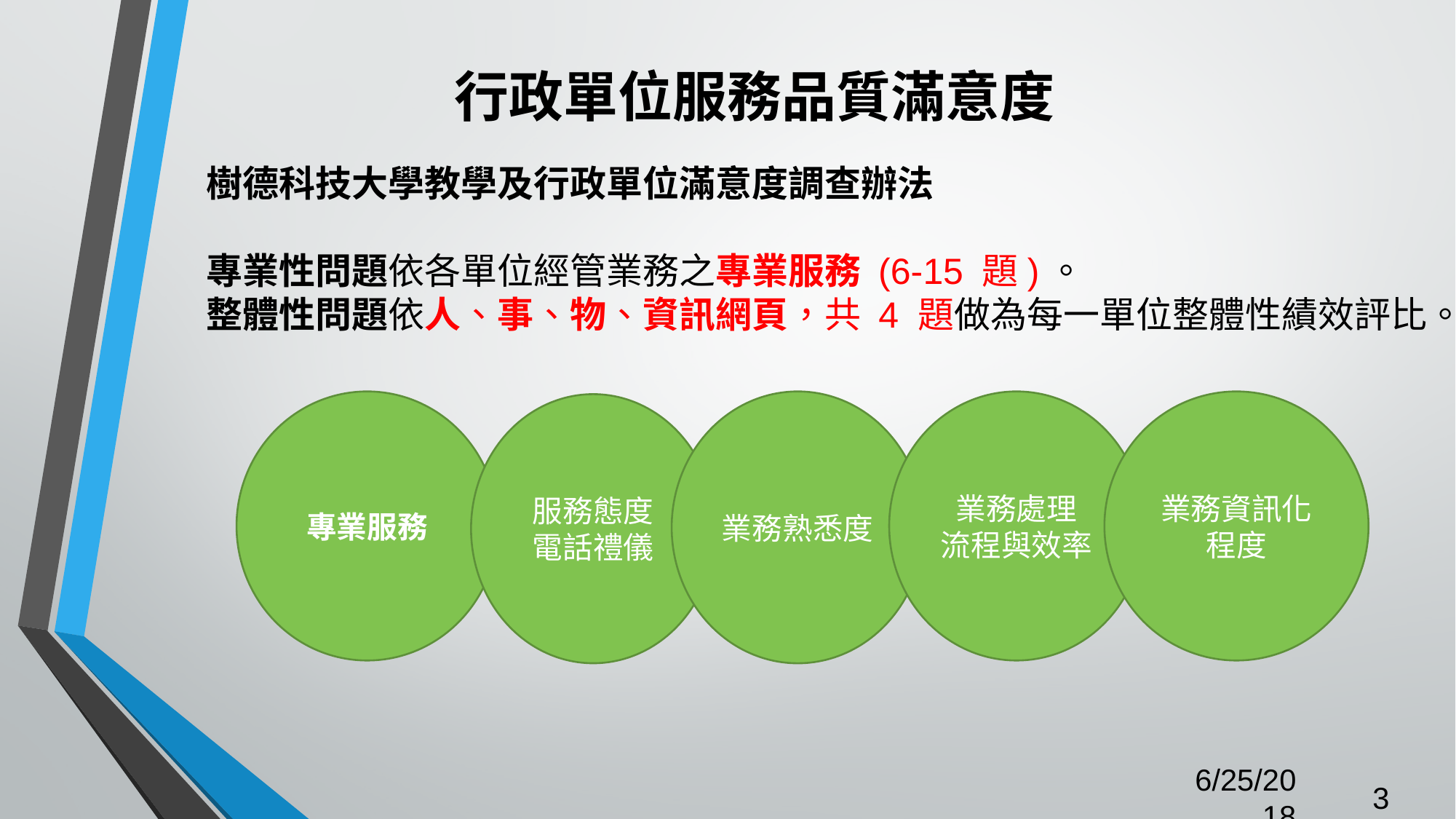

行政單位服務品質滿意度
樹德科技大學教學及行政單位滿意度調查辦法

專業性問題依各單位經管業務之專業服務 (6-15 題)。
整體性問題依人、事、物、資訊網頁，共 4 題做為每一單位整體性績效評比。
業務熟悉度
業務資訊化
程度
專業服務
業務處理
流程與效率
服務態度
電話禮儀
3
6/25/2018